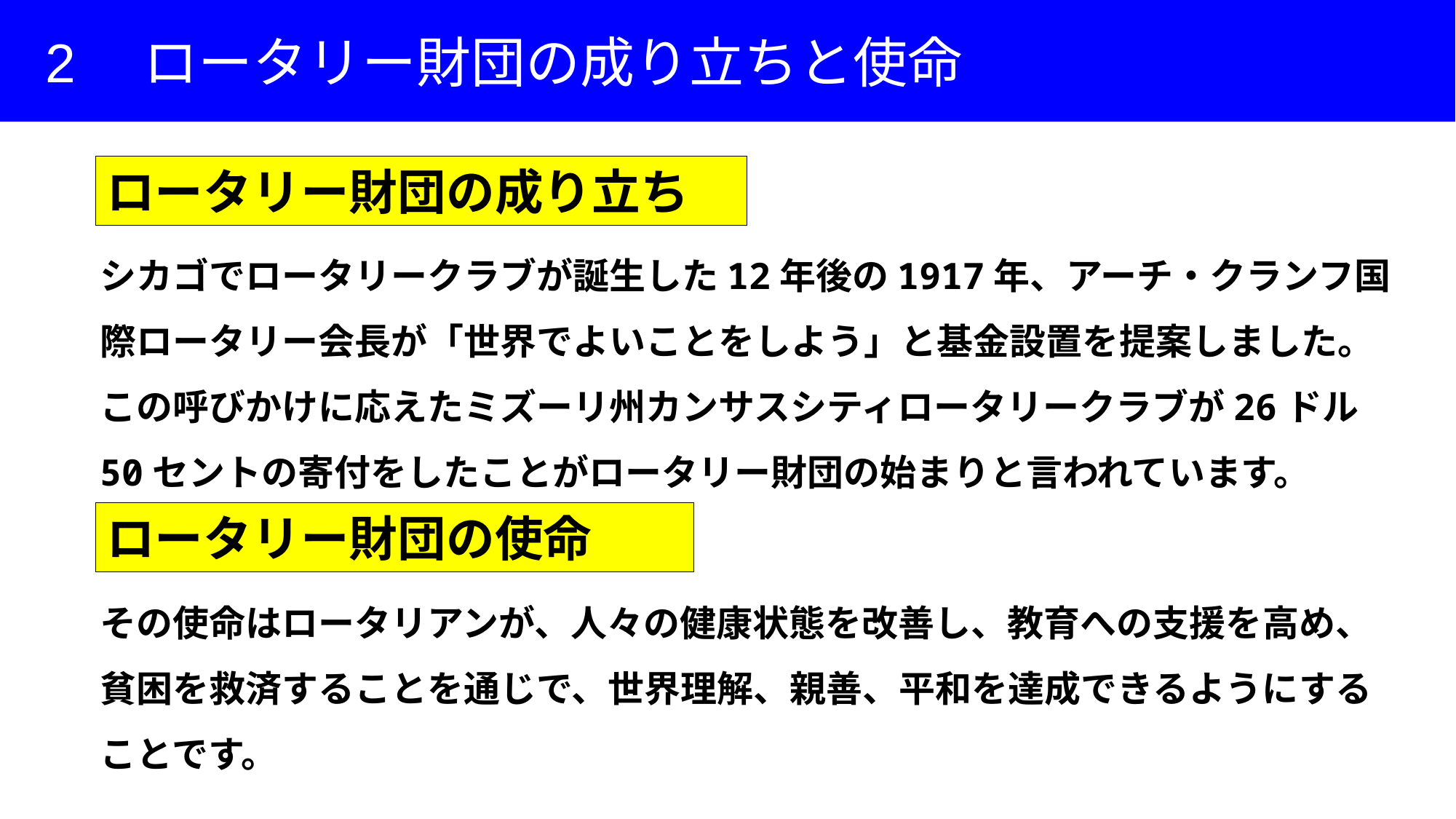

2　ロータリー財団の成り立ちと使命
ロータリー財団の成り立ち

シカゴでロータリークラブが誕生した12年後の1917年、アーチ・クランフ国際ロータリー会長が「世界でよいことをしよう」と基金設置を提案しました。この呼びかけに応えたミズーリ州カンサスシティロータリークラブが26ドル50セントの寄付をしたことがロータリー財団の始まりと言われています。
ロータリー財団の使命
その使命はロータリアンが、人々の健康状態を改善し、教育への支援を高め、貧困を救済することを通じで、世界理解、親善、平和を達成できるようにすることです。